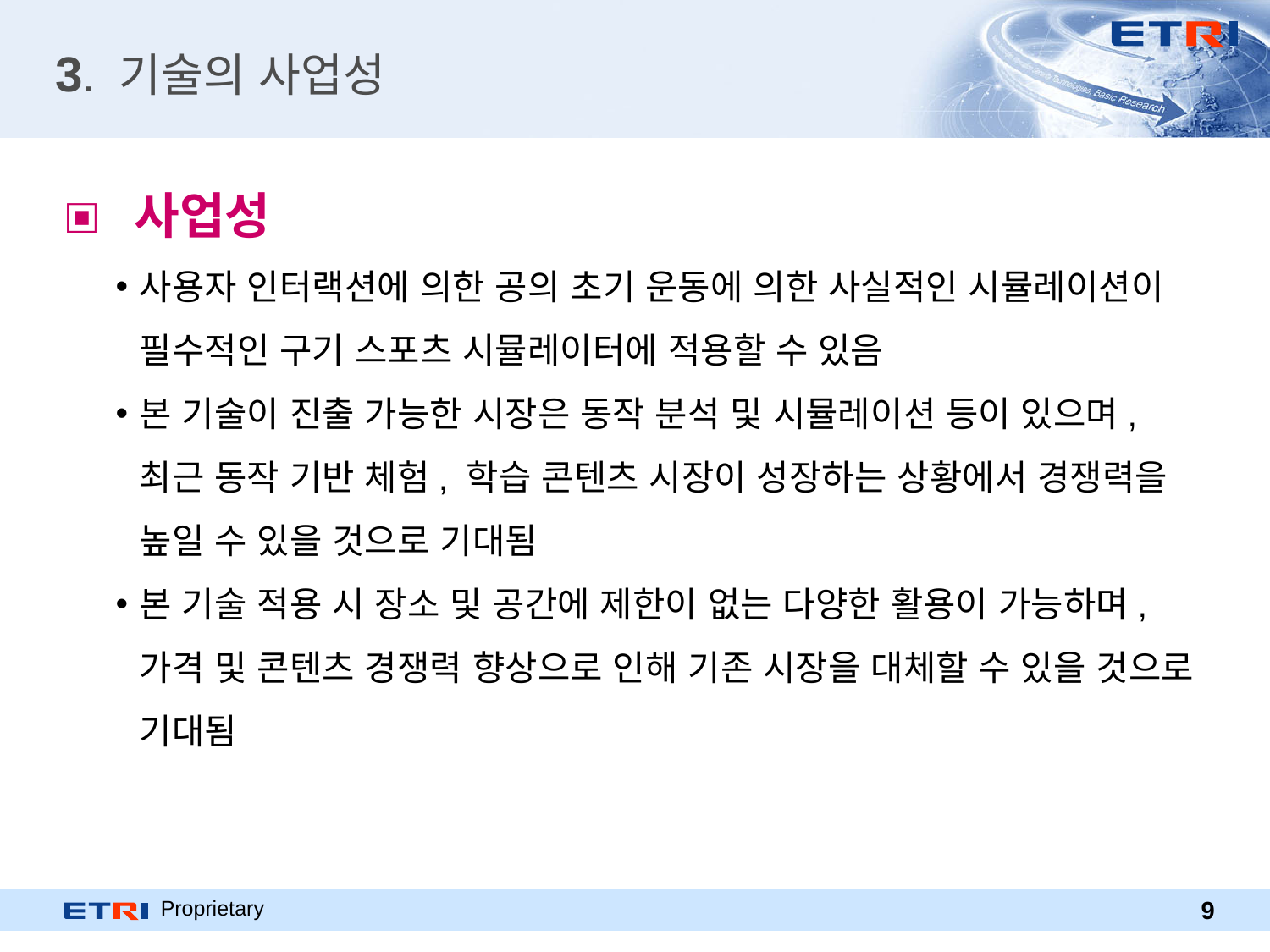

# 3. 기술의 사업성
 사업성
사용자 인터랙션에 의한 공의 초기 운동에 의한 사실적인 시뮬레이션이 필수적인 구기 스포츠 시뮬레이터에 적용할 수 있음
본 기술이 진출 가능한 시장은 동작 분석 및 시뮬레이션 등이 있으며, 최근 동작 기반 체험, 학습 콘텐츠 시장이 성장하는 상황에서 경쟁력을 높일 수 있을 것으로 기대됨
본 기술 적용 시 장소 및 공간에 제한이 없는 다양한 활용이 가능하며, 가격 및 콘텐츠 경쟁력 향상으로 인해 기존 시장을 대체할 수 있을 것으로 기대됨
9